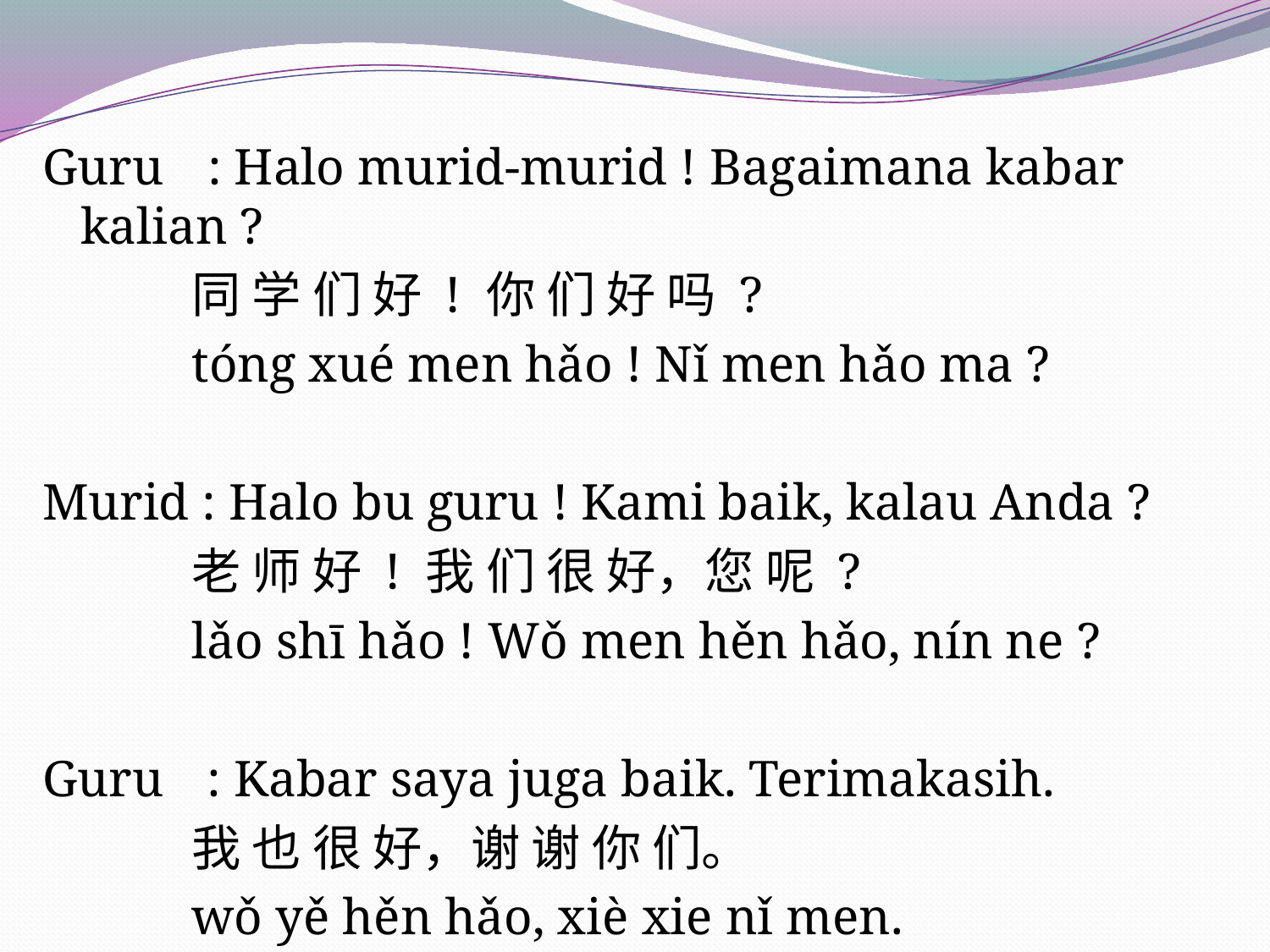

Guru 	: Halo murid-murid ! Bagaimana kabar kalian ?
同 学 们 好 ! 你 们 好 吗 ?
tóng xué men hǎo ! Nǐ men hǎo ma ?

Murid : Halo bu guru ! Kami baik, kalau Anda ?
老 师 好 ! 我 们 很 好，您 呢 ?
lǎo shī hǎo ! Wǒ men hěn hǎo, nín ne ?

Guru 	: Kabar saya juga baik. Terimakasih.
我 也 很 好，谢 谢 你 们。
wǒ yě hěn hǎo, xiè xie nǐ men.